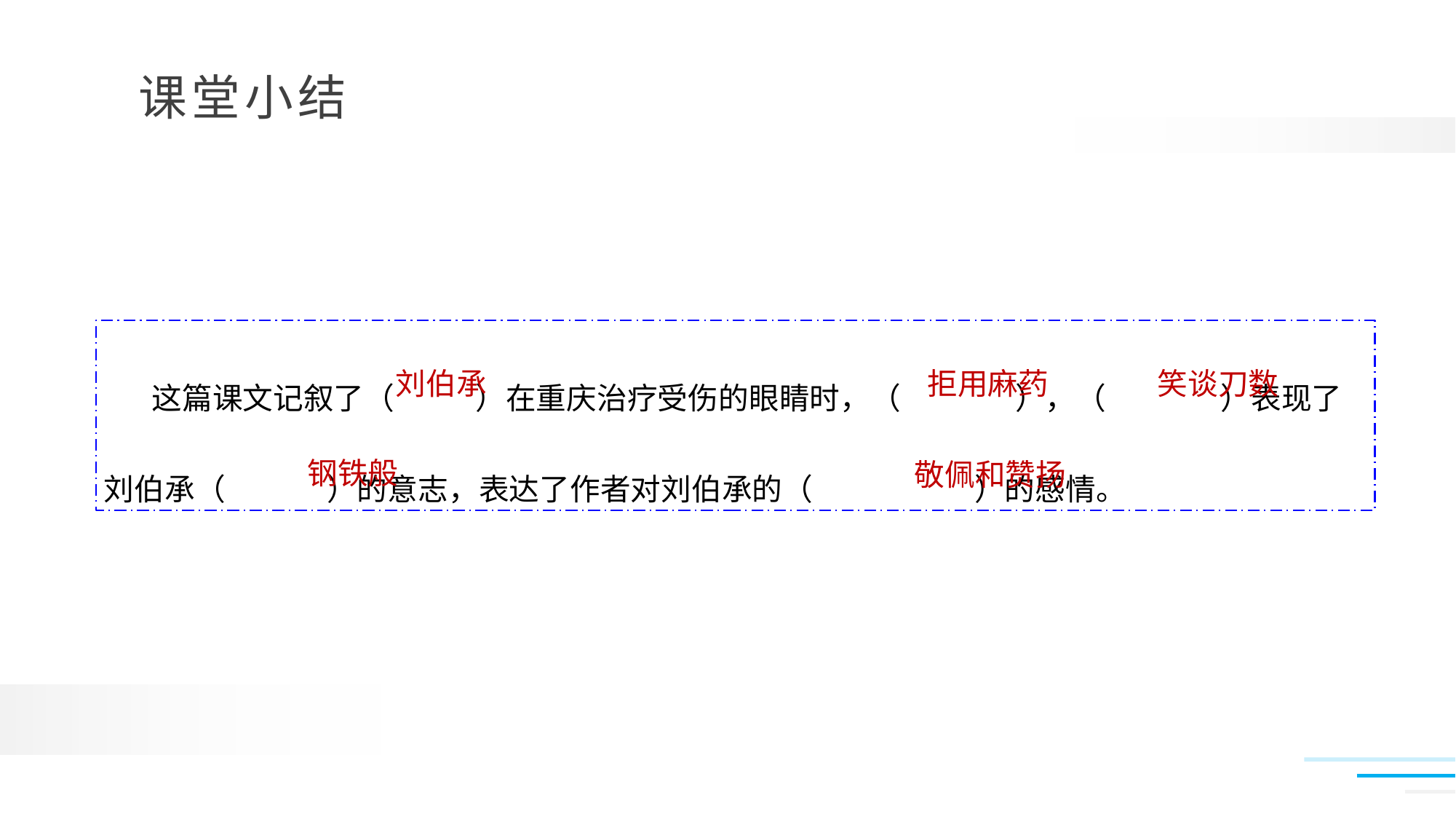

这篇课文记叙了（            ）在重庆治疗受伤的眼睛时，（                 ），（                 ）表现了刘伯承（               ）的意志，表达了作者对刘伯承的（                        ）的感情。
刘伯承
拒用麻药
笑谈刀数
钢铁般
敬佩和赞扬